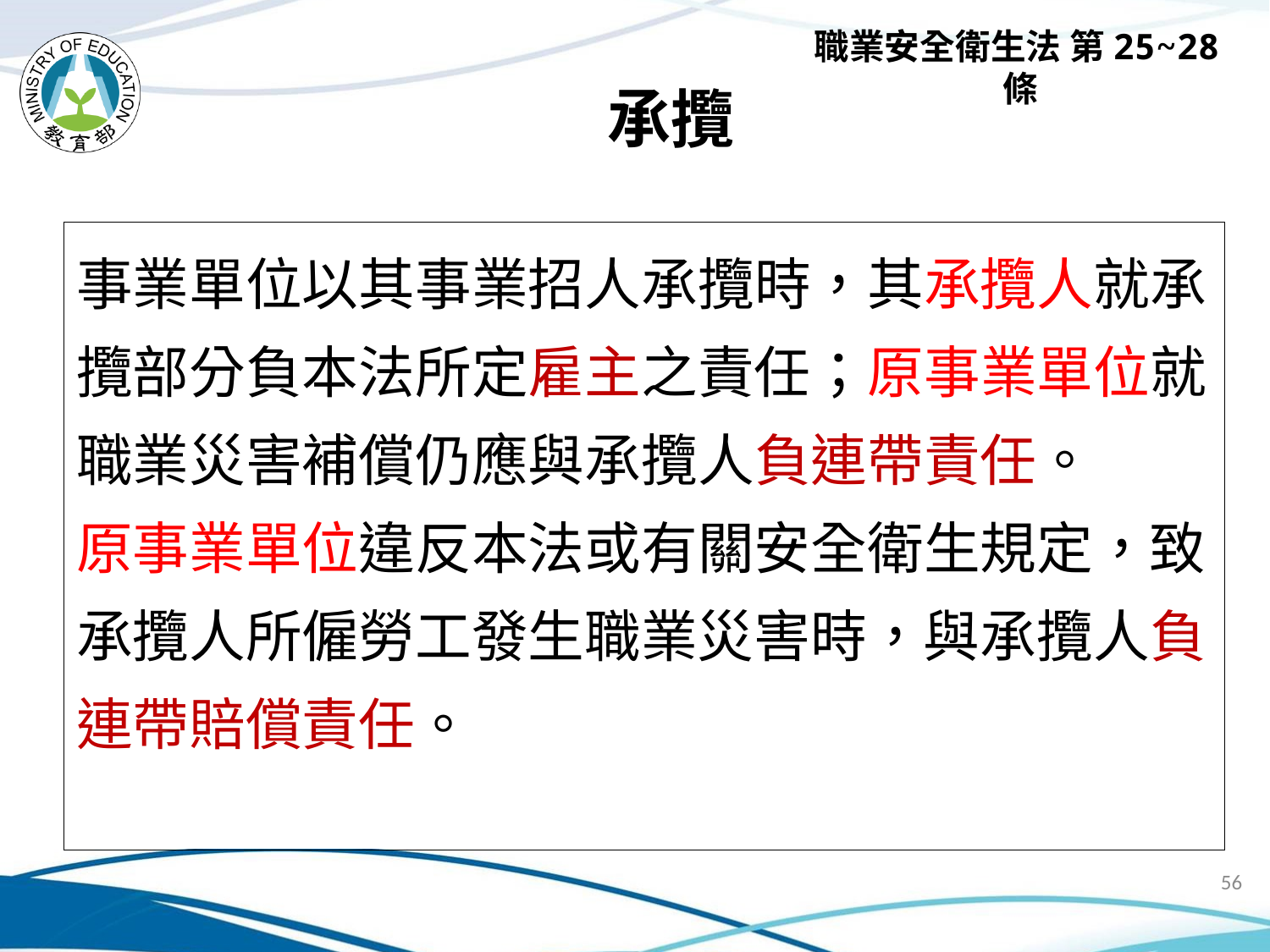

職業安全衛生法 第25~28條
# 承攬
事業單位以其事業招人承攬時，其承攬人就承攬部分負本法所定雇主之責任；原事業單位就職業災害補償仍應與承攬人負連帶責任。
原事業單位違反本法或有關安全衛生規定，致承攬人所僱勞工發生職業災害時，與承攬人負連帶賠償責任。
56